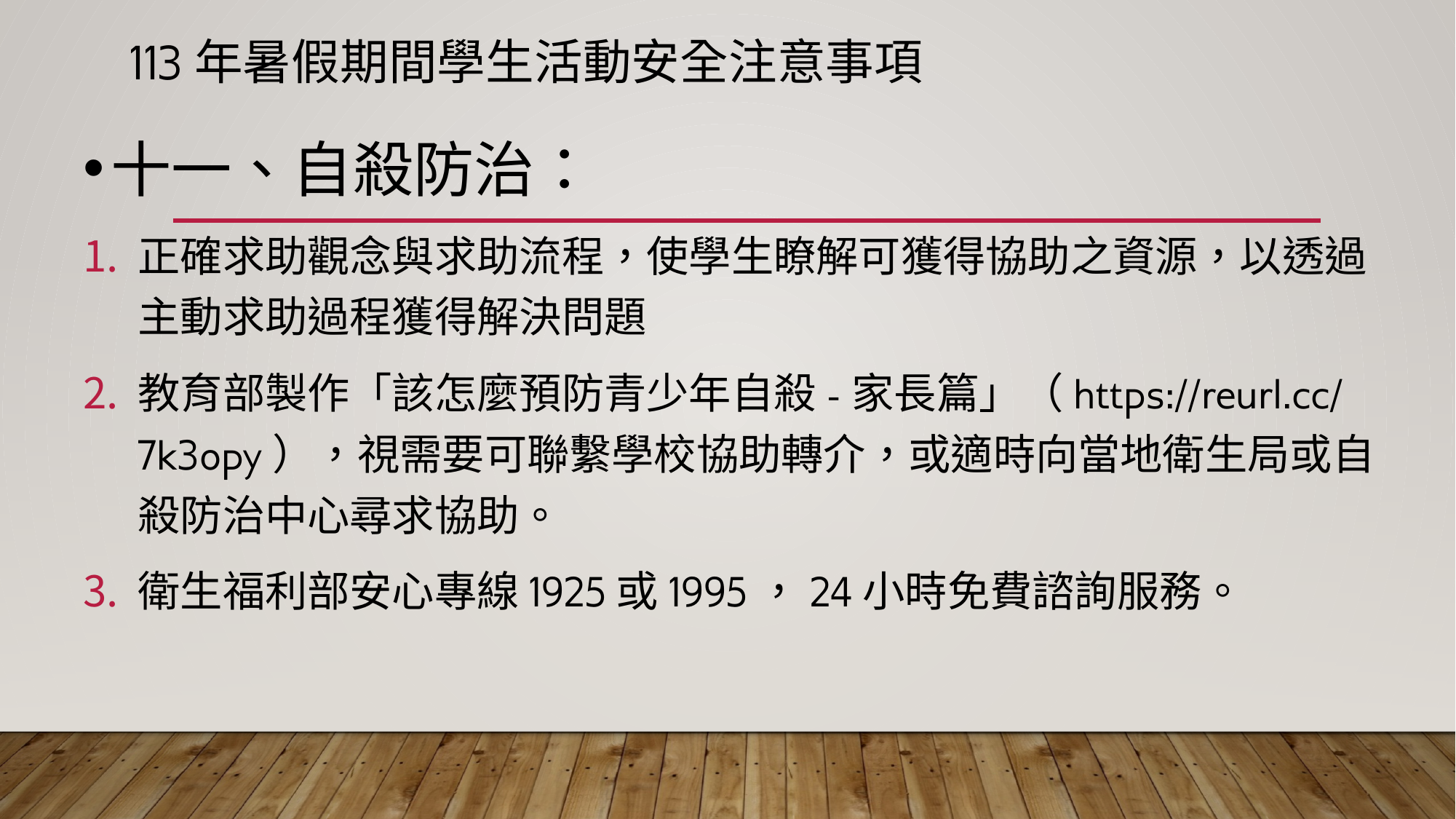

# 113年暑假期間學生活動安全注意事項
十一、自殺防治：
正確求助觀念與求助流程，使學生瞭解可獲得協助之資源，以透過主動求助過程獲得解決問題
教育部製作「該怎麼預防青少年自殺-家長篇」（https://reurl.cc/7k3opy），視需要可聯繫學校協助轉介，或適時向當地衛生局或自殺防治中心尋求協助。
衛生福利部安心專線1925或1995，24小時免費諮詢服務。